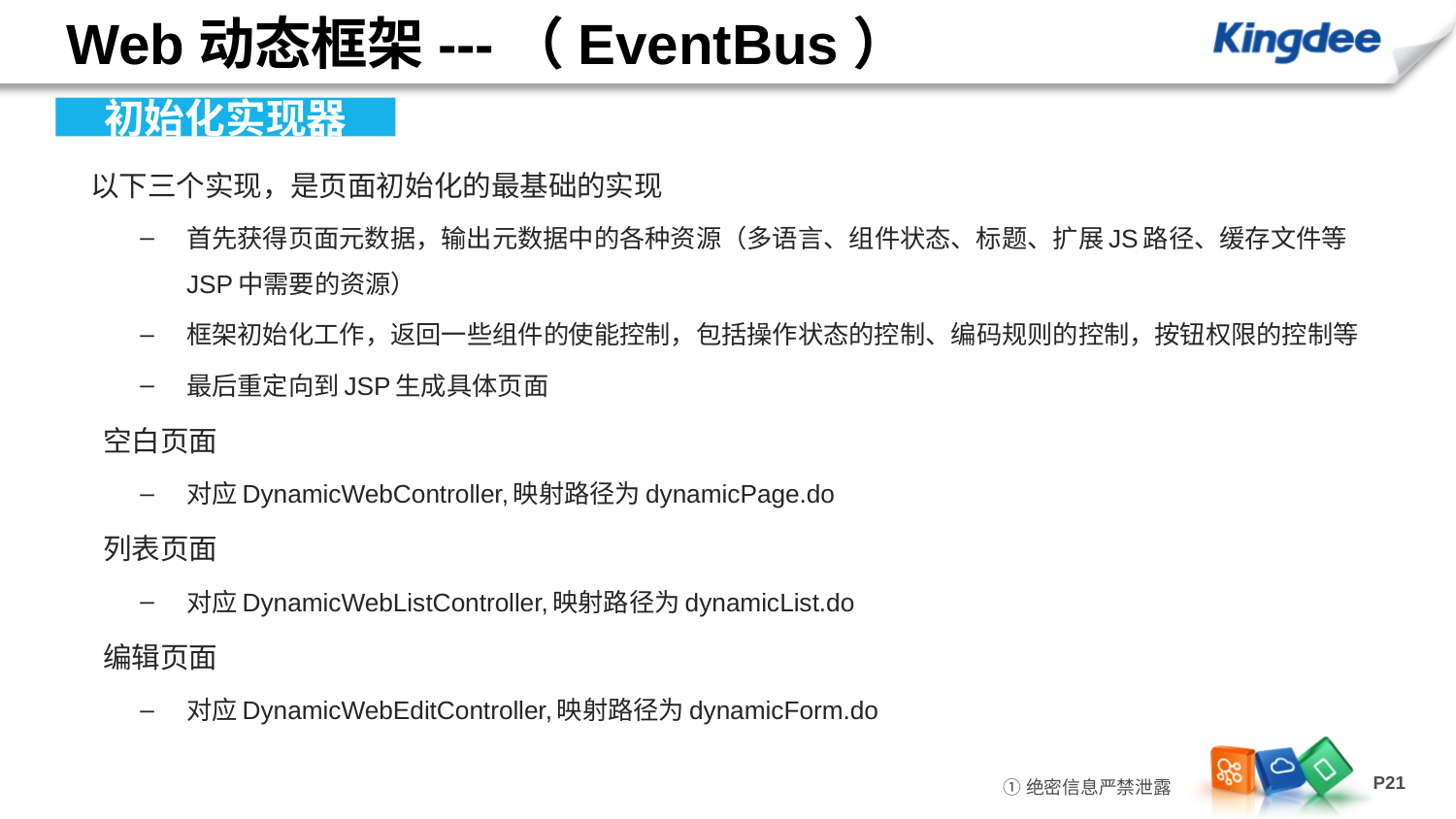

# Web动态框架---（EventBus）
初始化实现器
   以下三个实现，是页面初始化的最基础的实现
首先获得页面元数据，输出元数据中的各种资源（多语言、组件状态、标题、扩展JS路径、缓存文件等JSP中需要的资源）
框架初始化工作，返回一些组件的使能控制，包括操作状态的控制、编码规则的控制，按钮权限的控制等
最后重定向到JSP生成具体页面
     空白页面
对应DynamicWebController,映射路径为dynamicPage.do
     列表页面
对应DynamicWebListController,映射路径为dynamicList.do
     编辑页面
对应DynamicWebEditController,映射路径为dynamicForm.do